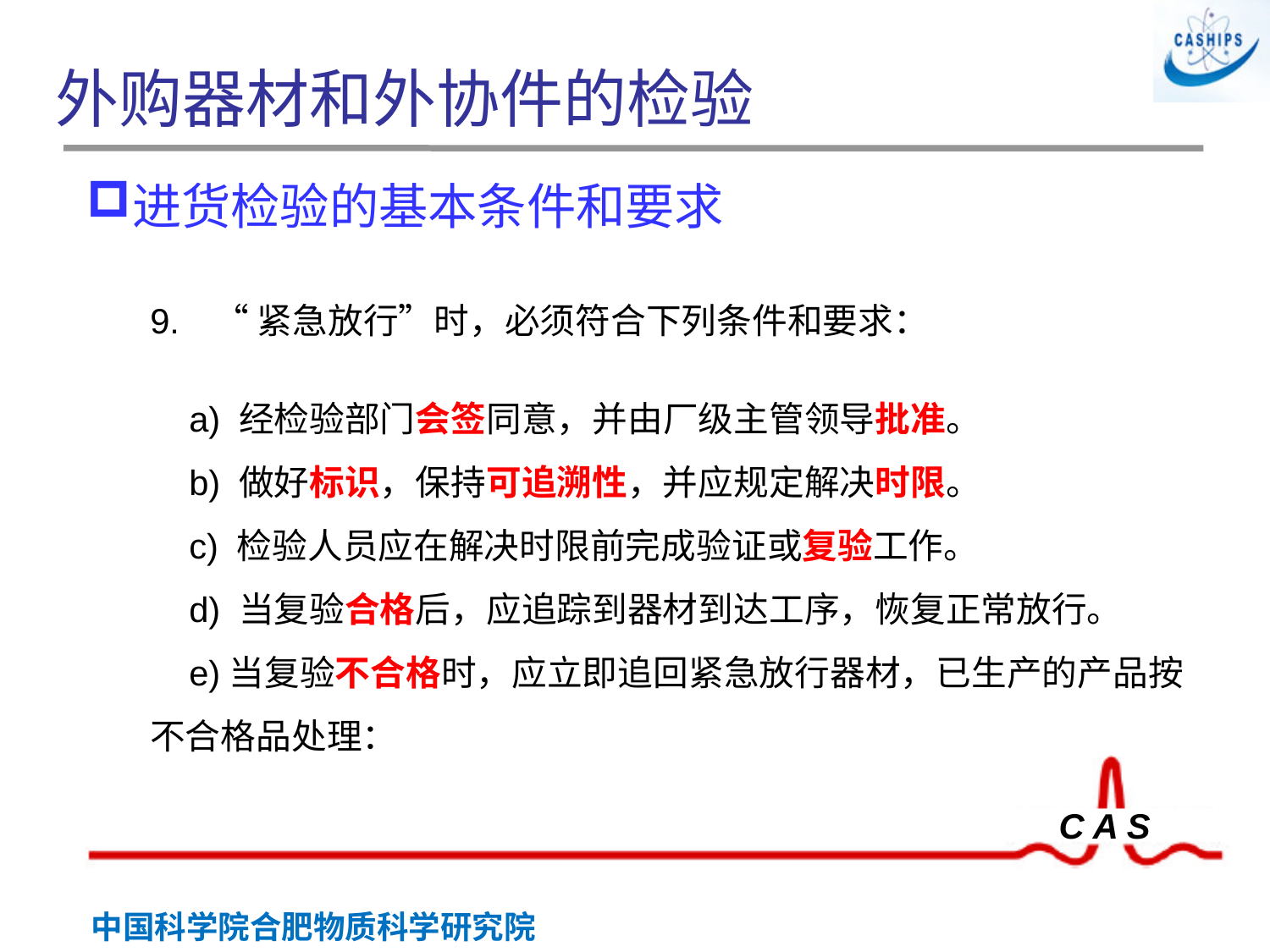

# 外购器材和外协件的检验
进货检验的基本条件和要求

“紧急放行”时，必须符合下列条件和要求：

    a) 经检验部门会签同意，并由厂级主管领导批准。
    b) 做好标识，保持可追溯性，并应规定解决时限。
    c) 检验人员应在解决时限前完成验证或复验工作。
    d) 当复验合格后，应追踪到器材到达工序，恢复正常放行。
    e)当复验不合格时，应立即追回紧急放行器材，已生产的产品按不合格品处理：

  胶印章
钢印章
封印章